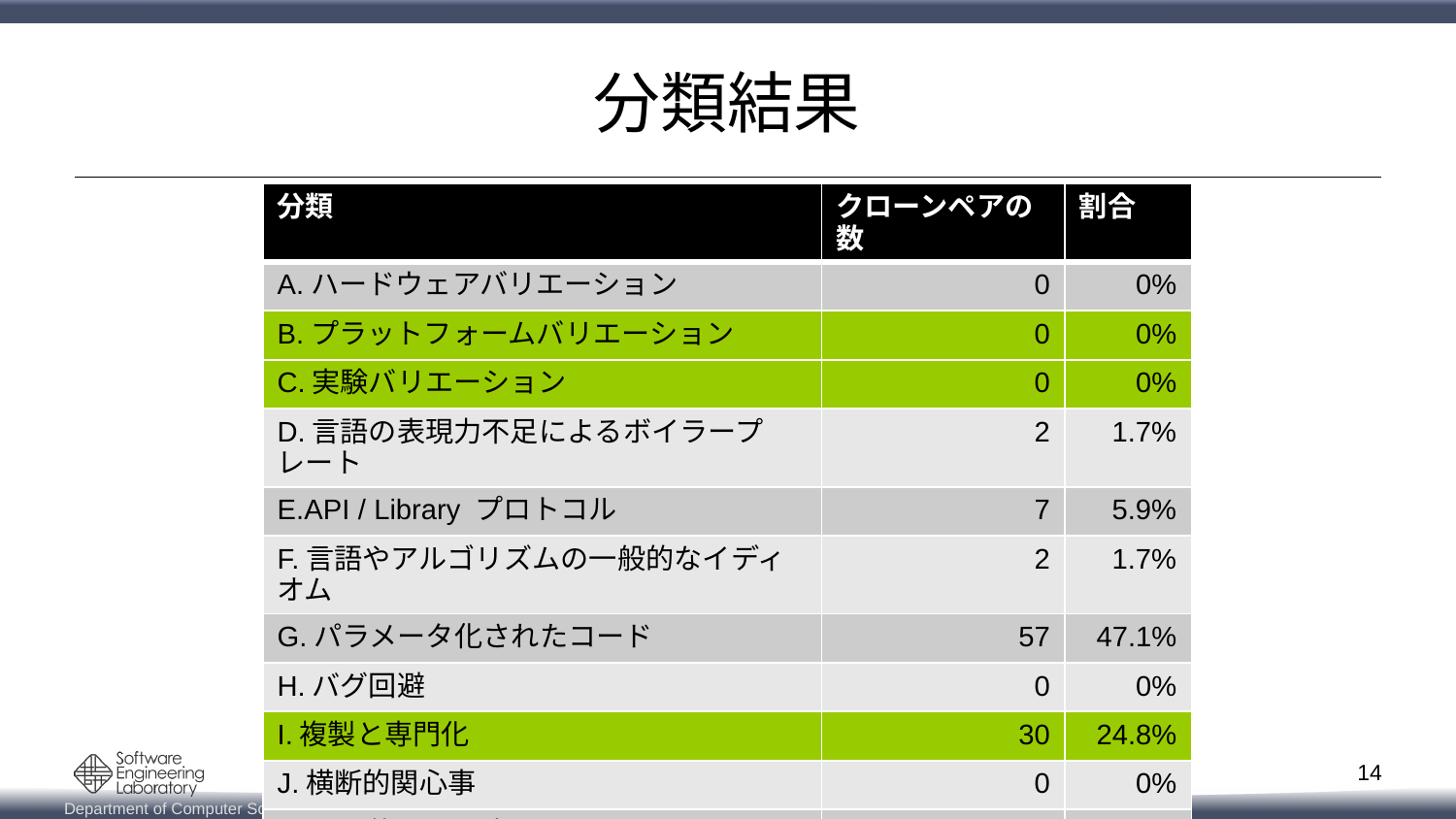

# 分類結果
| 分類 | クローンペアの数 | 割合 |
| --- | --- | --- |
| A.ハードウェアバリエーション | 0 | 0% |
| B.プラットフォームバリエーション | 0 | 0% |
| C.実験バリエーション | 0 | 0% |
| D.言語の表現力不足によるボイラープレート | 2 | 1.7% |
| E.API / Library プロトコル | 7 | 5.9% |
| F.言語やアルゴリズムの一般的なイディオム | 2 | 1.7% |
| G.パラメータ化されたコード | 57 | 47.1% |
| H.バグ回避 | 0 | 0% |
| I.複製と専門化 | 30 | 24.8% |
| J.横断的関心事 | 0 | 0% |
| K.逐語的コード片 | 23 | 19.0% |

14